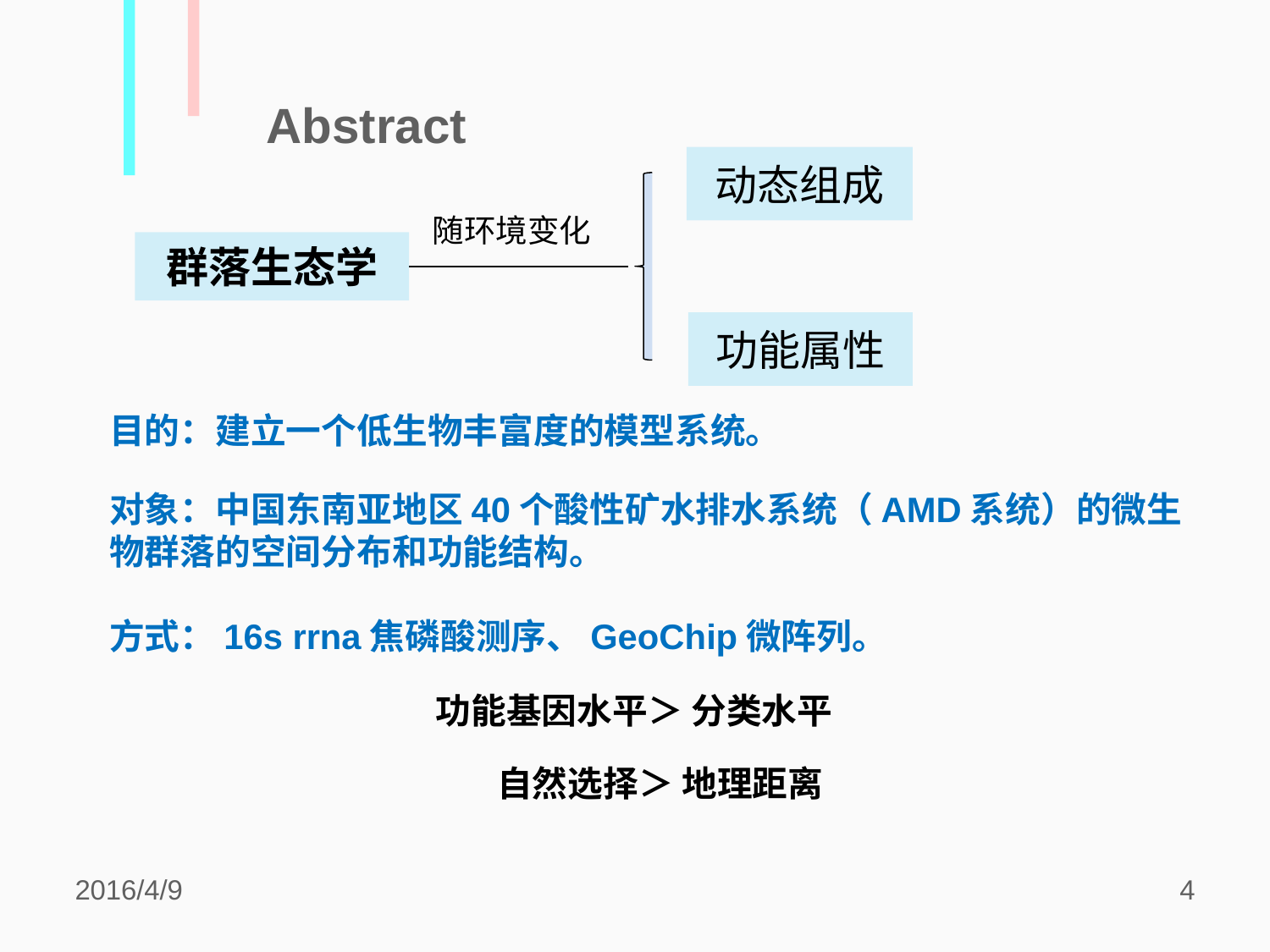

Abstract
动态组成
功能属性

随环境变化
群落生态学
目的：建立一个低生物丰富度的模型系统。
对象：中国东南亚地区40个酸性矿水排水系统（AMD系统）的微生物群落的空间分布和功能结构。
方式：16s rrna焦磷酸测序、GeoChip微阵列。
功能基因水平＞ 分类水平
     自然选择＞ 地理距离
2016/4/9
4